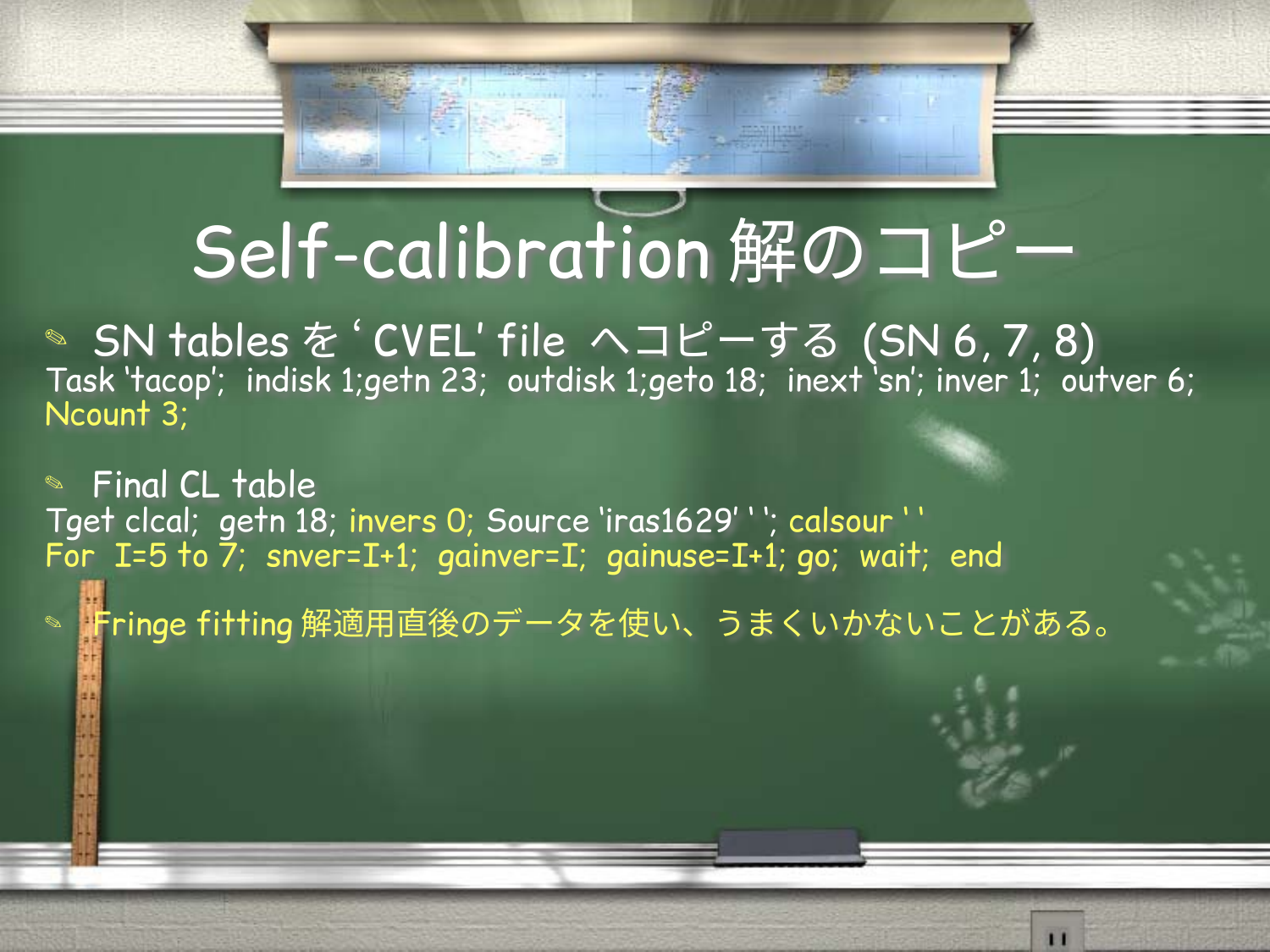

# Self-calibration解のコピー
SN tablesを ‘CVEL’ file へコピーする (SN 6, 7, 8)
Task ‘tacop’;  indisk 1;getn 23;  outdisk 1;geto 18;  inext ‘sn’; inver 1;  outver 6;
Ncount 3;

Final CL table
Tget clcal;  getn 18; invers 0; Source ‘iras1629’ ‘ ‘; calsour ‘ ‘
For  I=5 to 7;  snver=I+1;  gainver=I;  gainuse=I+1; go;  wait;  end

Fringe fitting解適用直後のデータを使い、うまくいかないことがある。